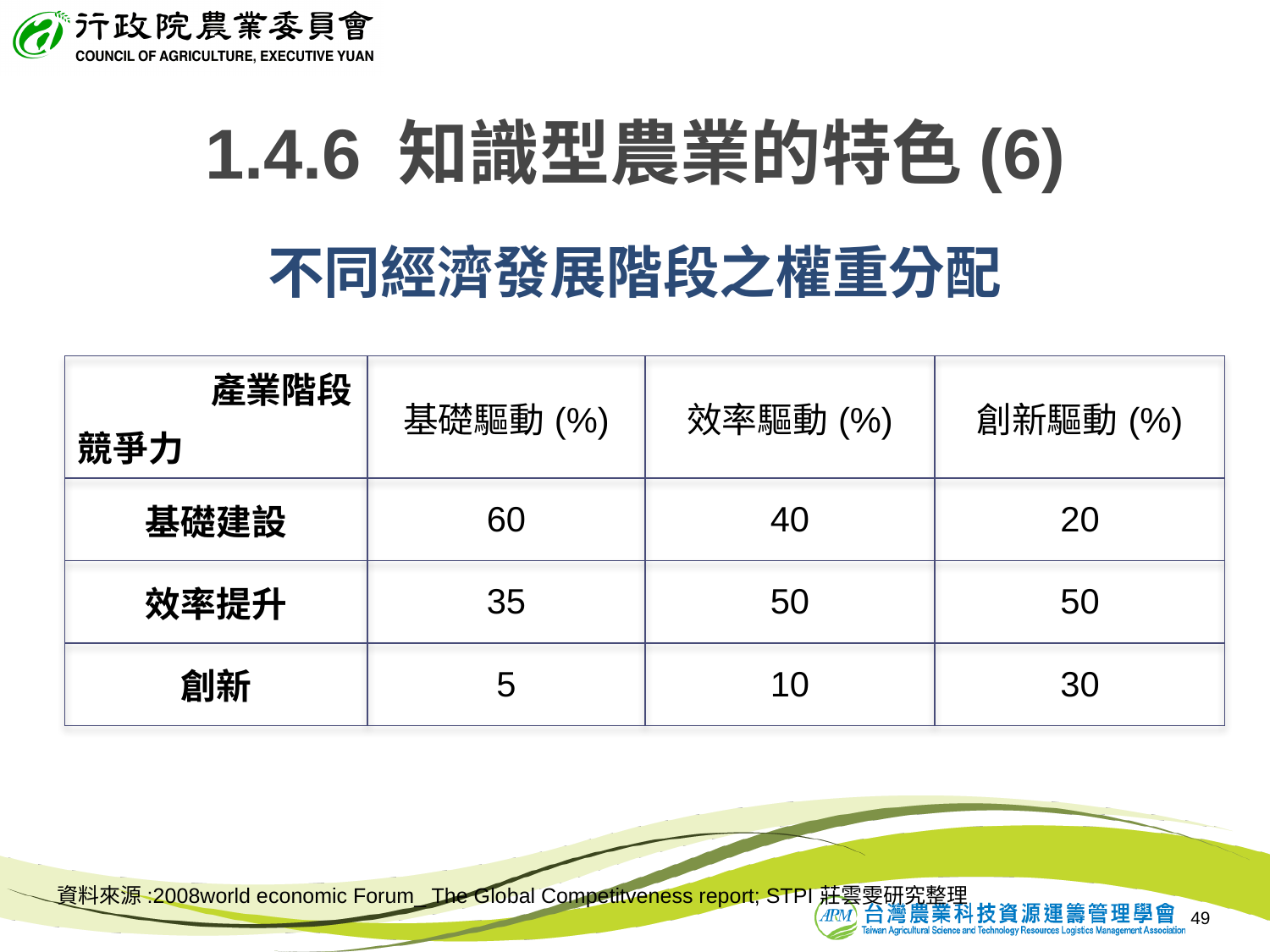

1.4.6 知識型農業的特色(6)
不同經濟發展階段之權重分配
| 產業階段 競爭力 | 基礎驅動(%) | 效率驅動(%) | 創新驅動(%) |
| --- | --- | --- | --- |
| 基礎建設 | 60 | 40 | 20 |
| 效率提升 | 35 | 50 | 50 |
| 創新 | 5 | 10 | 30 |
資料來源:2008world economic Forum_ The Global Competitveness report; STPI莊雲雯研究整理
49